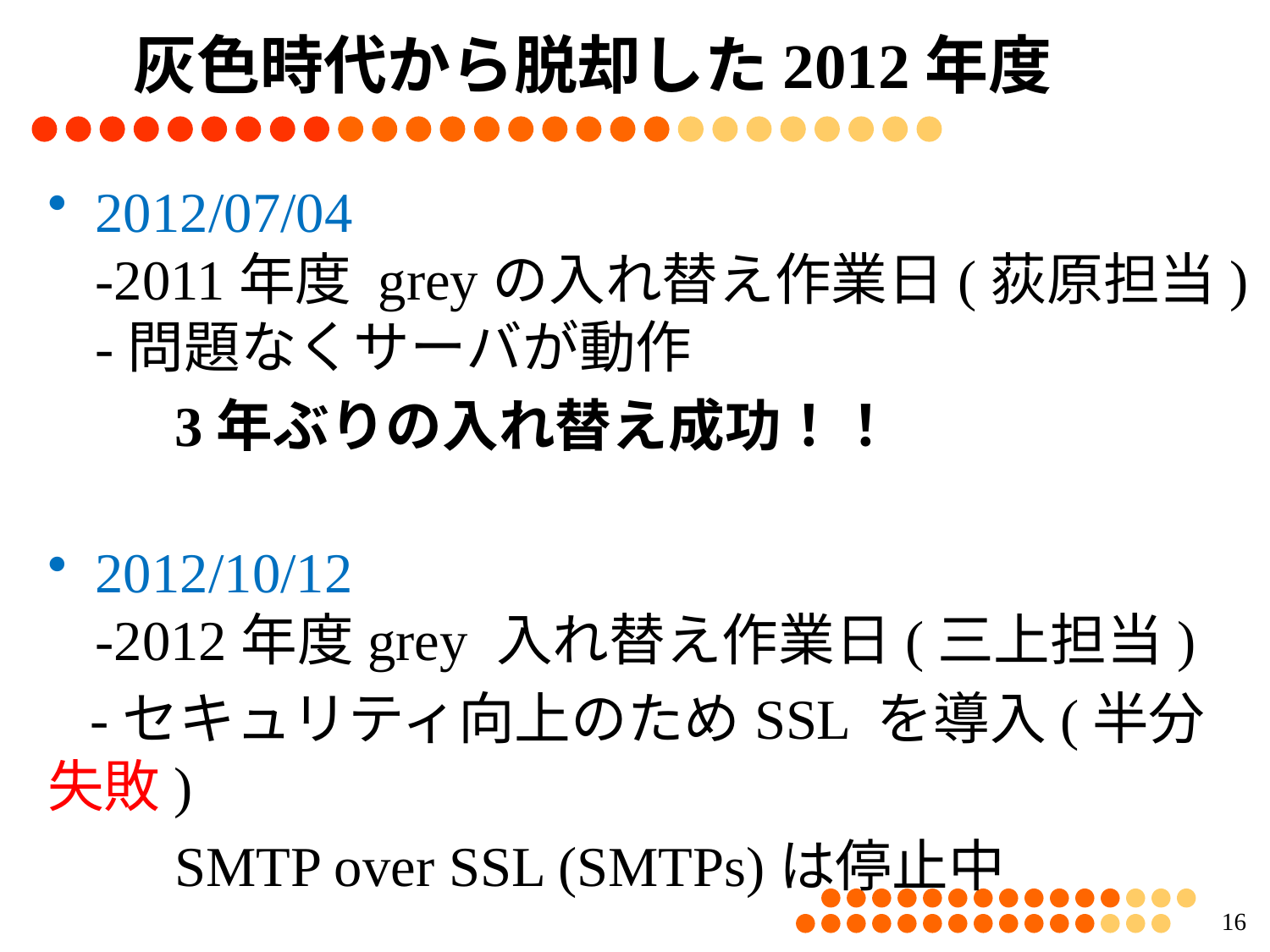

# 灰色時代から脱却した2012年度
2012/07/04
-2011年度 greyの入れ替え作業日(荻原担当)
-問題なくサーバが動作
	3年ぶりの入れ替え成功！！
2012/10/12
-2012年度grey 入れ替え作業日(三上担当)
   -セキュリティ向上のためSSL を導入(半分失敗)
	SMTP over SSL (SMTPs)は停止中
16